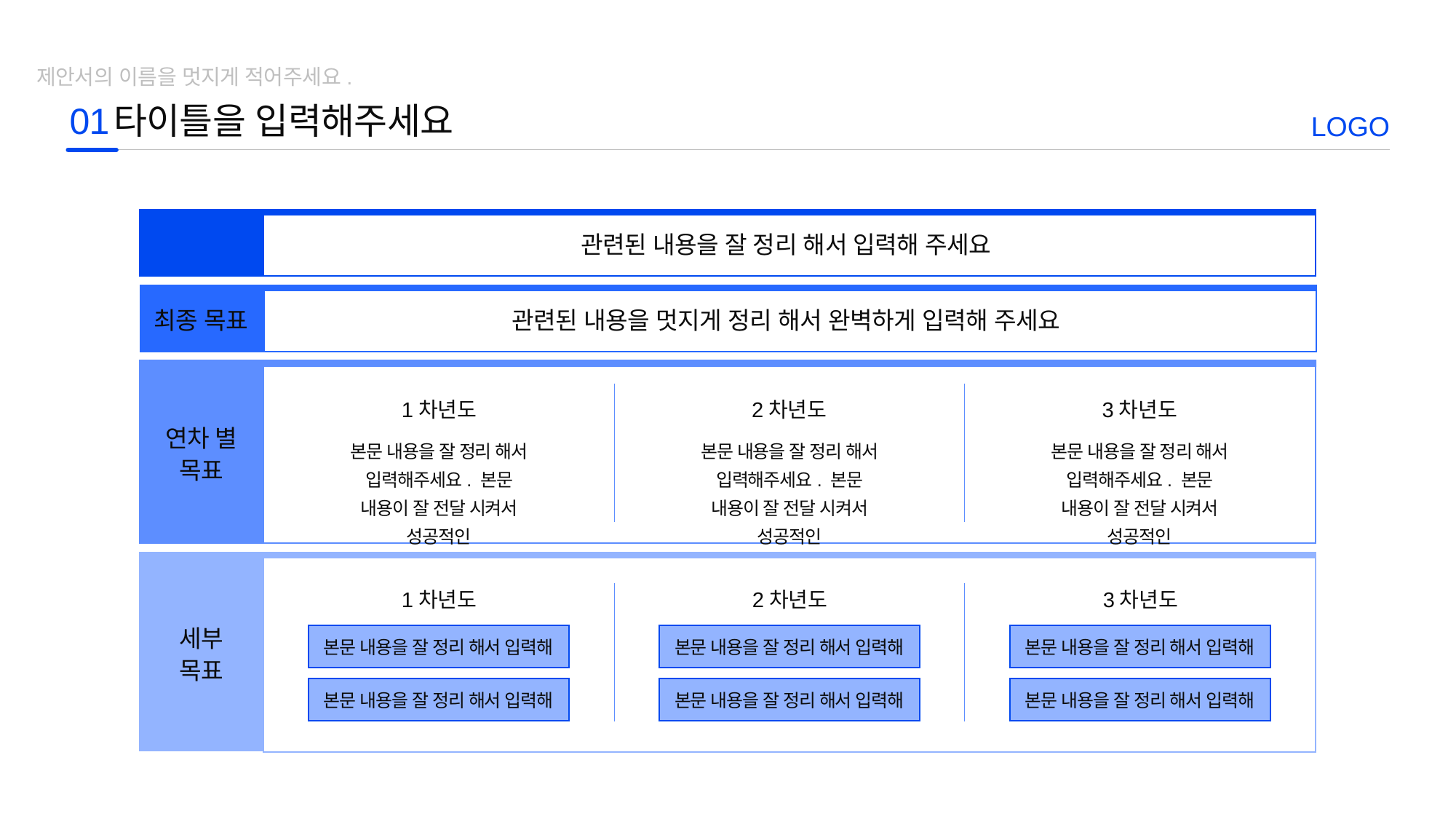

제안서의 이름을 멋지게 적어주세요.
01
타이틀을 입력해주세요
LOGO

비전
관련된 내용을 잘 정리 해서 입력해 주세요

최종 목표
관련된 내용을 멋지게 정리 해서 완벽하게 입력해 주세요

1차년도
2차년도
3차년도
연차 별
목표
본문 내용을 잘 정리 해서 입력해주세요. 본문 내용이 잘 전달 시켜서 성공적인
본문 내용을 잘 정리 해서 입력해주세요. 본문 내용이 잘 전달 시켜서 성공적인
본문 내용을 잘 정리 해서 입력해주세요. 본문 내용이 잘 전달 시켜서 성공적인

1차년도
2차년도
3차년도
세부
목표
본문 내용을 잘 정리 해서 입력해
본문 내용을 잘 정리 해서 입력해
본문 내용을 잘 정리 해서 입력해
본문 내용을 잘 정리 해서 입력해
본문 내용을 잘 정리 해서 입력해
본문 내용을 잘 정리 해서 입력해